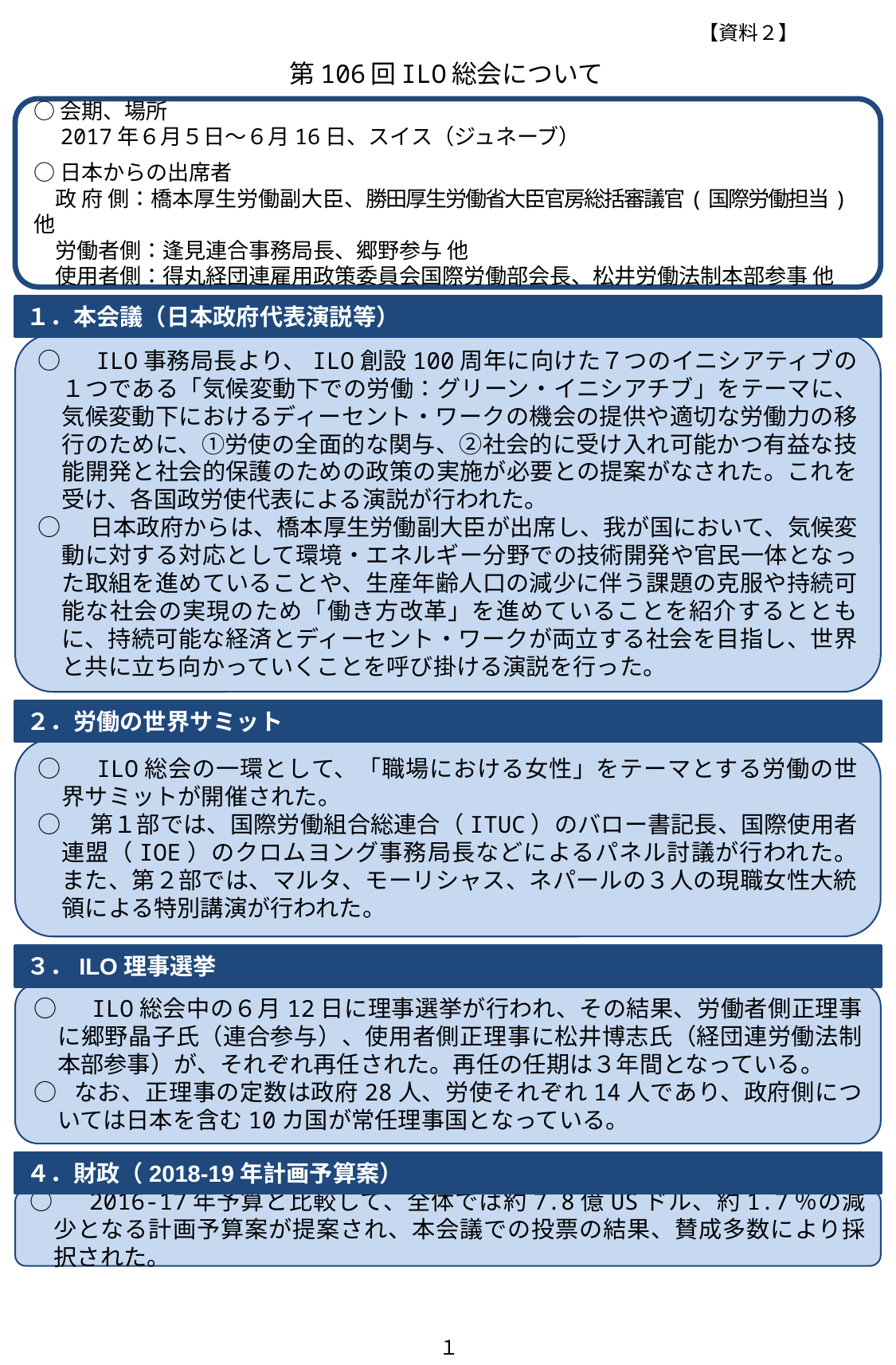

【資料２】
# 第106回ILO総会について
○会期、場所
　2017年６月５日～６月16日、スイス（ジュネーブ）
○日本からの出席者
　政 府 側：橋本厚生労働副大臣、勝田厚生労働省大臣官房総括審議官(国際労働担当) 他
　労働者側：逢見連合事務局長、郷野参与 他
　使用者側：得丸経団連雇用政策委員会国際労働部会長、松井労働法制本部参事 他
１．本会議（日本政府代表演説等）
○　ILO事務局長より、ILO創設100周年に向けた７つのイニシアティブの１つである「気候変動下での労働：グリーン・イニシアチブ」をテーマに、気候変動下におけるディーセント・ワークの機会の提供や適切な労働力の移行のために、①労使の全面的な関与、②社会的に受け入れ可能かつ有益な技能開発と社会的保護のための政策の実施が必要との提案がなされた。これを受け、各国政労使代表による演説が行われた。
○　日本政府からは、橋本厚生労働副大臣が出席し、我が国において、気候変動に対する対応として環境・エネルギー分野での技術開発や官民一体となった取組を進めていることや、生産年齢人口の減少に伴う課題の克服や持続可能な社会の実現のため「働き方改革」を進めていることを紹介するとともに、持続可能な経済とディーセント・ワークが両立する社会を目指し、世界と共に立ち向かっていくことを呼び掛ける演説を行った。
２．労働の世界サミット
○　ILO総会の一環として、「職場における女性」をテーマとする労働の世界サミットが開催された。
○　第１部では、国際労働組合総連合（ITUC）のバロー書記長、国際使用者連盟（IOE）のクロムヨング事務局長などによるパネル討議が行われた。また、第２部では、マルタ、モーリシャス、ネパールの３人の現職女性大統領による特別講演が行われた。
３．ILO理事選挙
○　ILO総会中の６月12日に理事選挙が行われ、その結果、労働者側正理事に郷野晶子氏（連合参与）、使用者側正理事に松井博志氏（経団連労働法制本部参事）が、それぞれ再任された。再任の任期は３年間となっている。
○  なお、正理事の定数は政府28人、労使それぞれ14人であり、政府側については日本を含む10カ国が常任理事国となっている。
４．財政（2018-19年計画予算案）
○　2016-17年予算と比較して、全体では約7.8億USドル、約1.7％の減少となる計画予算案が提案され、本会議での投票の結果、賛成多数により採択された。
１